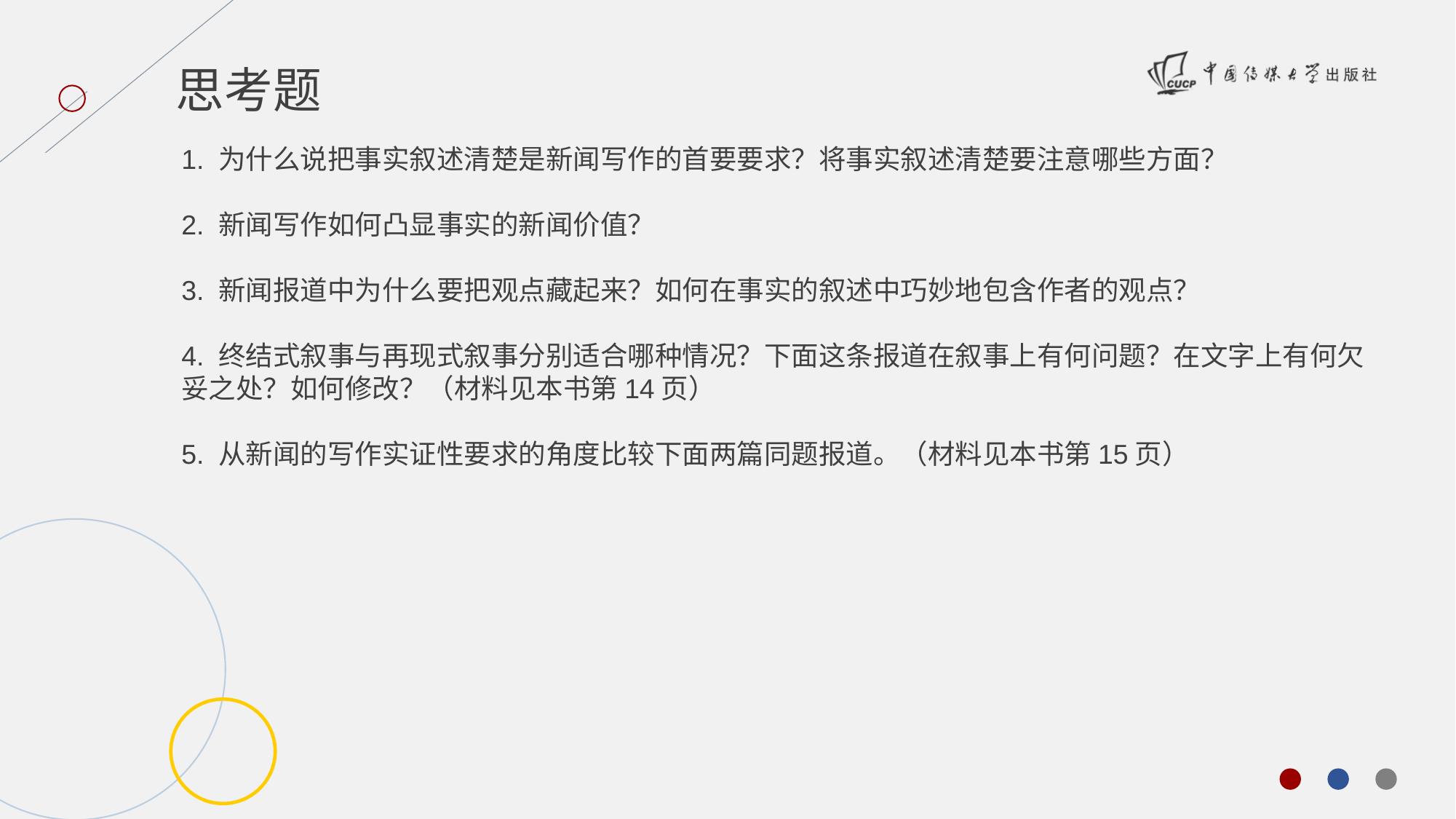

思考题

1. 为什么说把事实叙述清楚是新闻写作的首要要求？将事实叙述清楚要注意哪些方面？

2. 新闻写作如何凸显事实的新闻价值？

3. 新闻报道中为什么要把观点藏起来？如何在事实的叙述中巧妙地包含作者的观点？

4. 终结式叙事与再现式叙事分别适合哪种情况？下面这条报道在叙事上有何问题？在文字上有何欠妥之处？如何修改？（材料见本书第14页）

5. 从新闻的写作实证性要求的角度比较下面两篇同题报道。（材料见本书第15页）